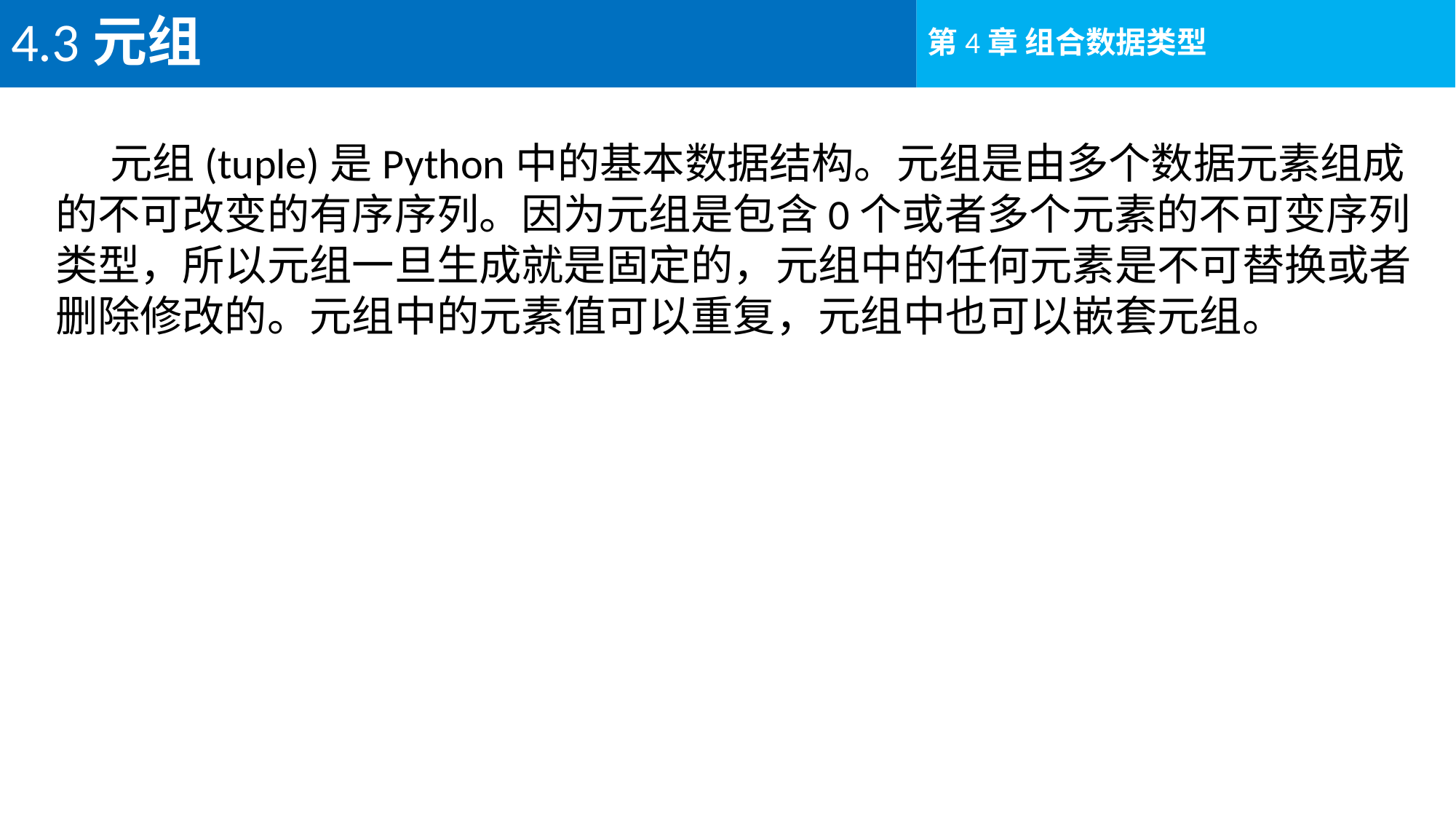

# 4.3元组
元组(tuple)是Python中的基本数据结构。元组是由多个数据元素组成的不可改变的有序序列。因为元组是包含0个或者多个元素的不可变序列类型，所以元组一旦生成就是固定的，元组中的任何元素是不可替换或者删除修改的。元组中的元素值可以重复，元组中也可以嵌套元组。